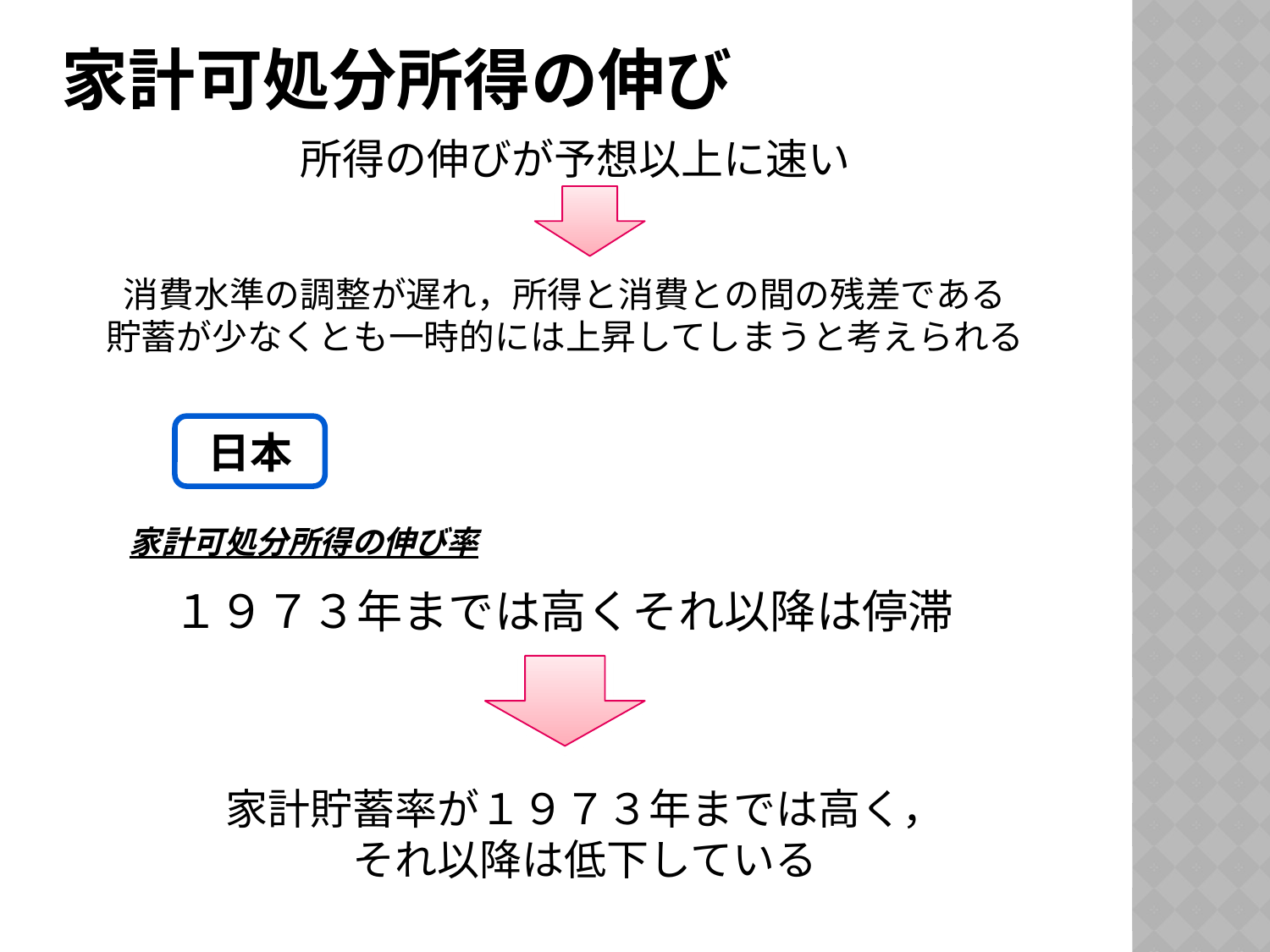

# 家計可処分所得の伸び
所得の伸びが予想以上に速い

消費水準の調整が遅れ，所得と消費との間の残差である
貯蓄が少なくとも一時的には上昇してしまうと考えられる
日本
家計可処分所得の伸び率
　１９７３年までは高くそれ以降は停滞

家計貯蓄率が１９７３年までは高く，
それ以降は低下している